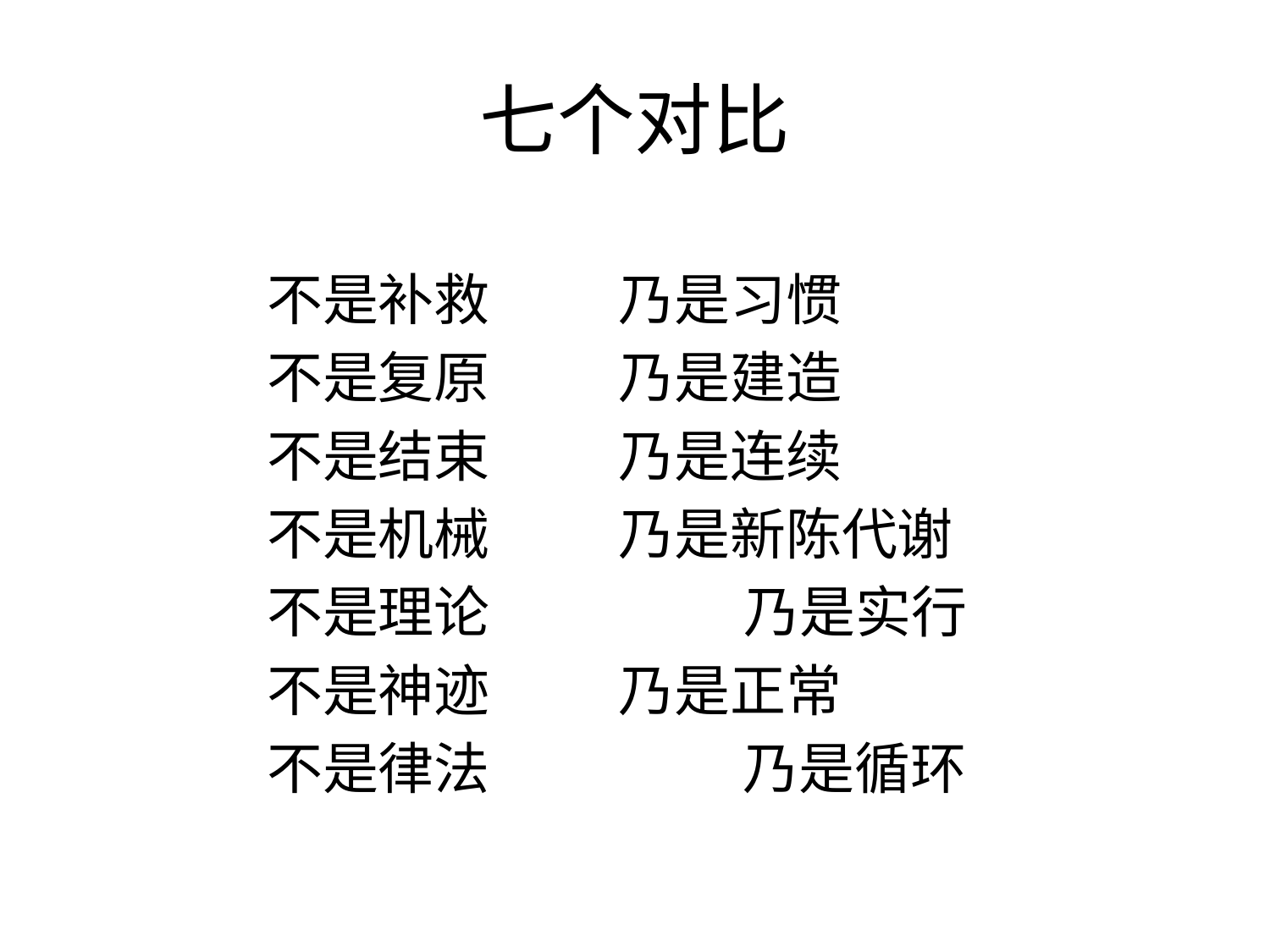

# 七个对比

不是补救		        乃是习惯
不是复原		        乃是建造
不是结束		        乃是连续
不是机械		        乃是新陈代谢
不是理论   	        乃是实行
不是神迹		        乃是正常
不是律法	                  乃是循环